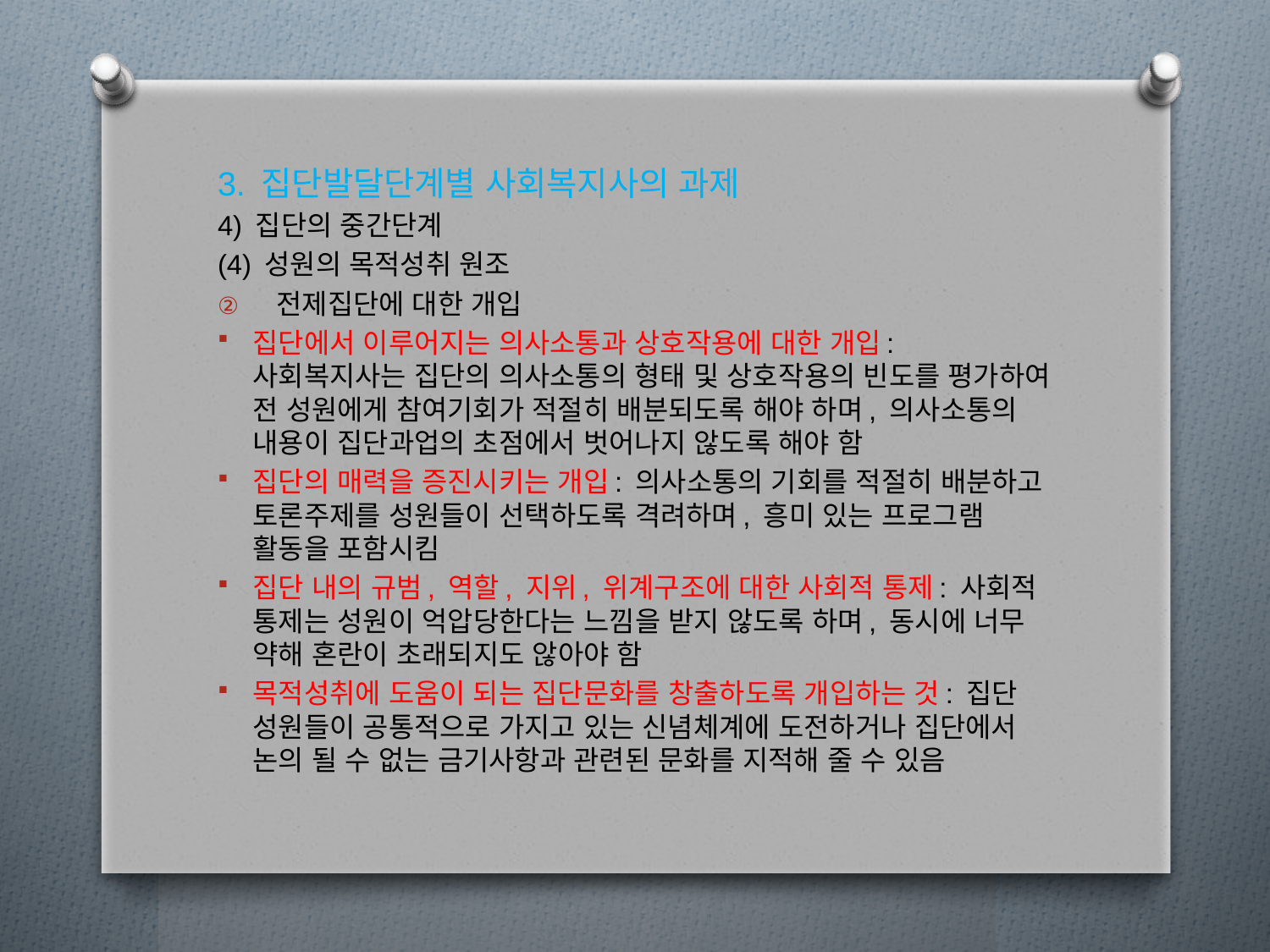

3. 집단발달단계별 사회복지사의 과제
4) 집단의 중간단계
(4) 성원의 목적성취 원조
전제집단에 대한 개입
집단에서 이루어지는 의사소통과 상호작용에 대한 개입: 사회복지사는 집단의 의사소통의 형태 및 상호작용의 빈도를 평가하여 전 성원에게 참여기회가 적절히 배분되도록 해야 하며, 의사소통의 내용이 집단과업의 초점에서 벗어나지 않도록 해야 함
집단의 매력을 증진시키는 개입: 의사소통의 기회를 적절히 배분하고 토론주제를 성원들이 선택하도록 격려하며, 흥미 있는 프로그램 활동을 포함시킴
집단 내의 규범, 역할, 지위, 위계구조에 대한 사회적 통제: 사회적 통제는 성원이 억압당한다는 느낌을 받지 않도록 하며, 동시에 너무 약해 혼란이 초래되지도 않아야 함
목적성취에 도움이 되는 집단문화를 창출하도록 개입하는 것: 집단 성원들이 공통적으로 가지고 있는 신념체계에 도전하거나 집단에서 논의 될 수 없는 금기사항과 관련된 문화를 지적해 줄 수 있음